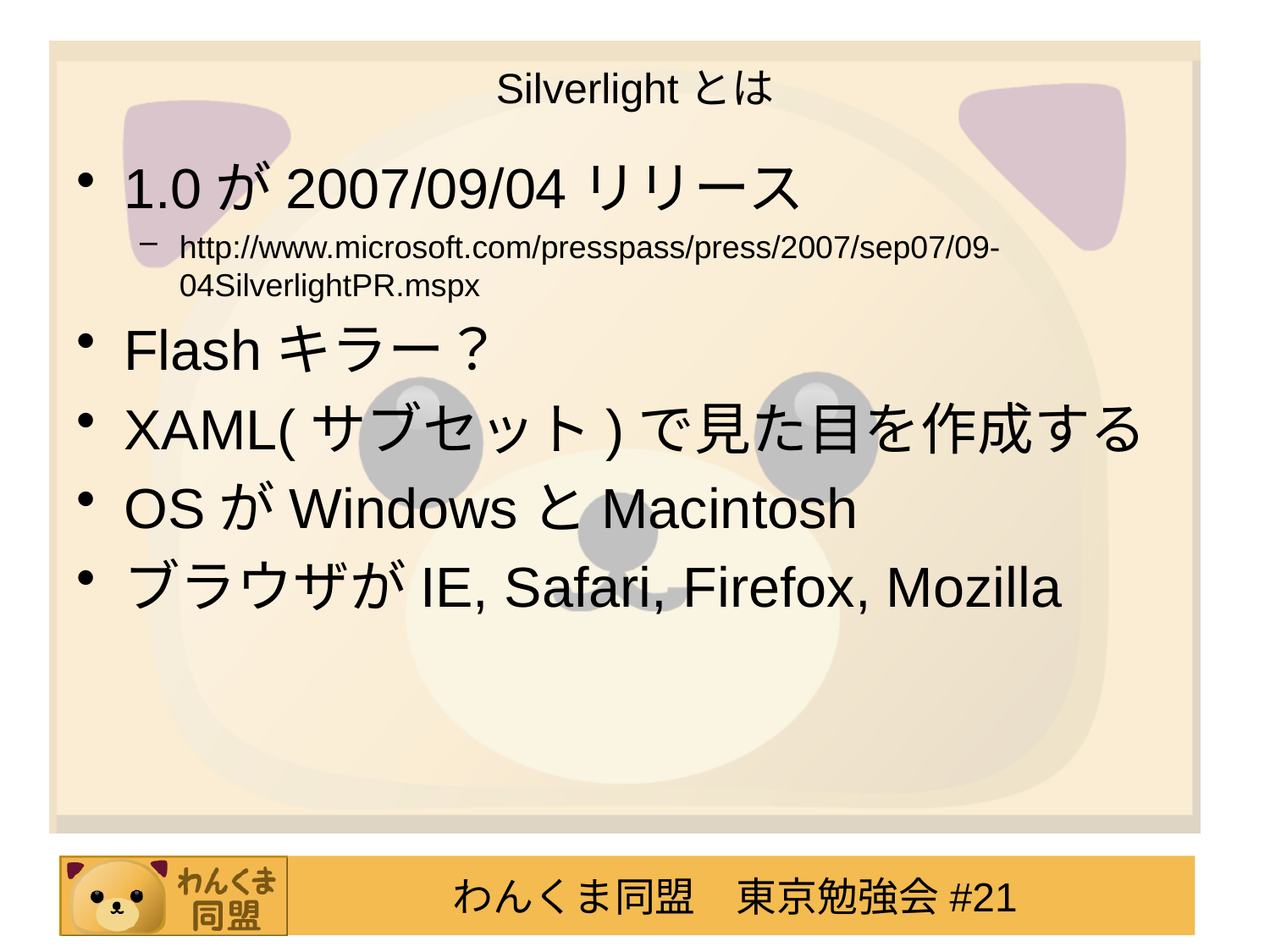

# Silverlightとは
1.0が2007/09/04リリース
http://www.microsoft.com/presspass/press/2007/sep07/09-04SilverlightPR.mspx
Flashキラー？
XAML(サブセット)で見た目を作成する
OSがWindowsとMacintosh
ブラウザがIE, Safari, Firefox, Mozilla